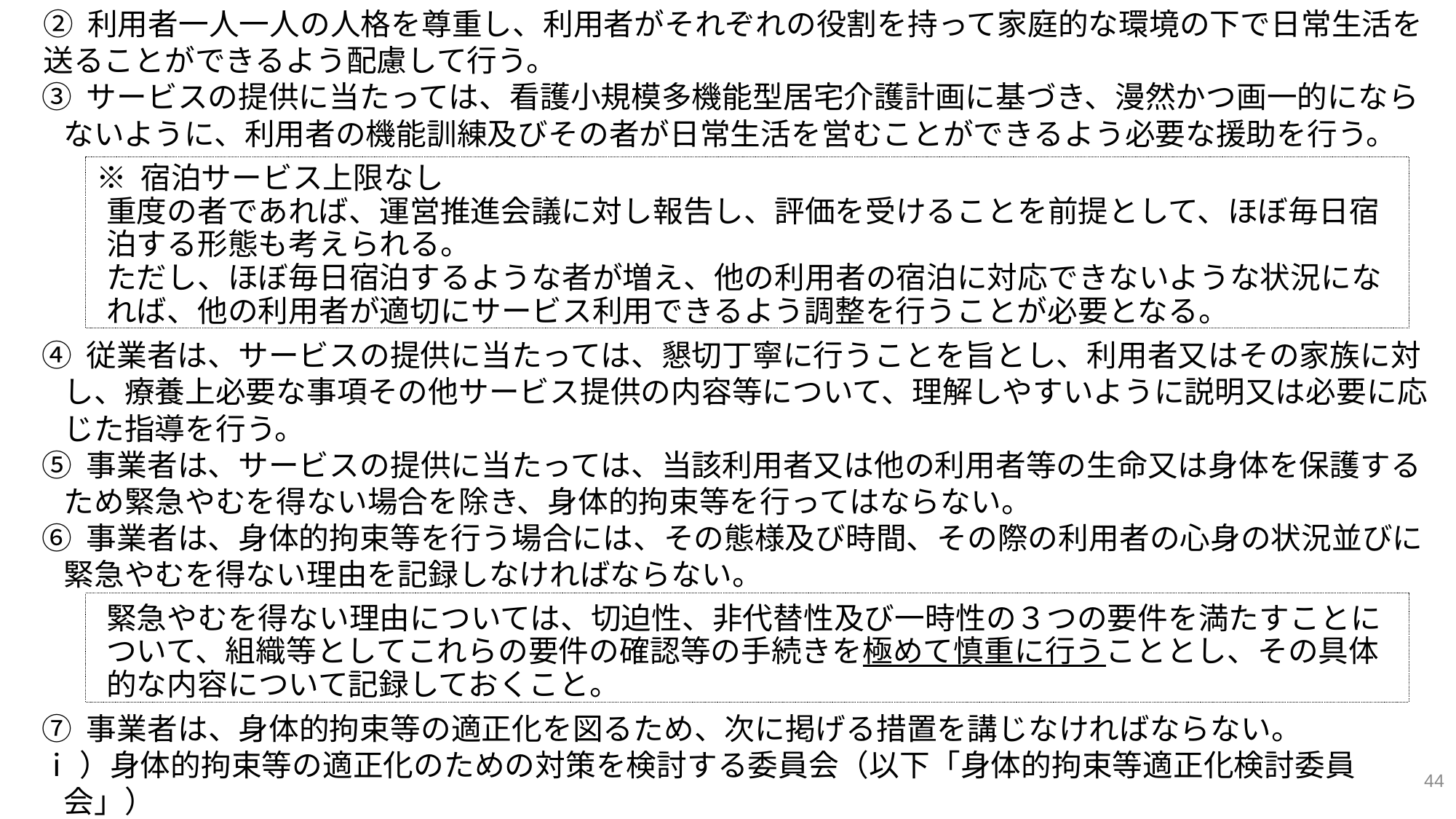

② 利用者一人一人の人格を尊重し、利用者がそれぞれの役割を持って家庭的な環境の下で日常生活を
送ることができるよう配慮して行う。
③ サービスの提供に当たっては、看護小規模多機能型居宅介護計画に基づき、漫然かつ画一的にならないように、利用者の機能訓練及びその者が日常生活を営むことができるよう必要な援助を行う。

④ 従業者は、サービスの提供に当たっては、懇切丁寧に行うことを旨とし、利用者又はその家族に対し、療養上必要な事項その他サービス提供の内容等について、理解しやすいように説明又は必要に応じた指導を行う。
⑤ 事業者は、サービスの提供に当たっては、当該利用者又は他の利用者等の生命又は身体を保護するため緊急やむを得ない場合を除き、身体的拘束等を行ってはならない。
⑥ 事業者は、身体的拘束等を行う場合には、その態様及び時間、その際の利用者の心身の状況並びに緊急やむを得ない理由を記録しなければならない。

⑦ 事業者は、身体的拘束等の適正化を図るため、次に掲げる措置を講じなければならない。
ⅰ）身体的拘束等の適正化のための対策を検討する委員会（以下「身体的拘束等適正化検討委員会」）
（テレビ電話装置等を活用して行うものができる）を3月に1回以上開催するとともに、その結果に

※ 宿泊サービス上限なし
重度の者であれば、運営推進会議に対し報告し、評価を受けることを前提として、ほぼ毎日宿泊する形態も考えられる。
ただし、ほぼ毎日宿泊するような者が増え、他の利用者の宿泊に対応できないような状況になれば、他の利用者が適切にサービス利用できるよう調整を行うことが必要となる。
緊急やむを得ない理由については、切迫性、非代替性及び一時性の３つの要件を満たすことについて、組織等としてこれらの要件の確認等の手続きを極めて慎重に行うこととし、その具体的な内容について記録しておくこと。
44